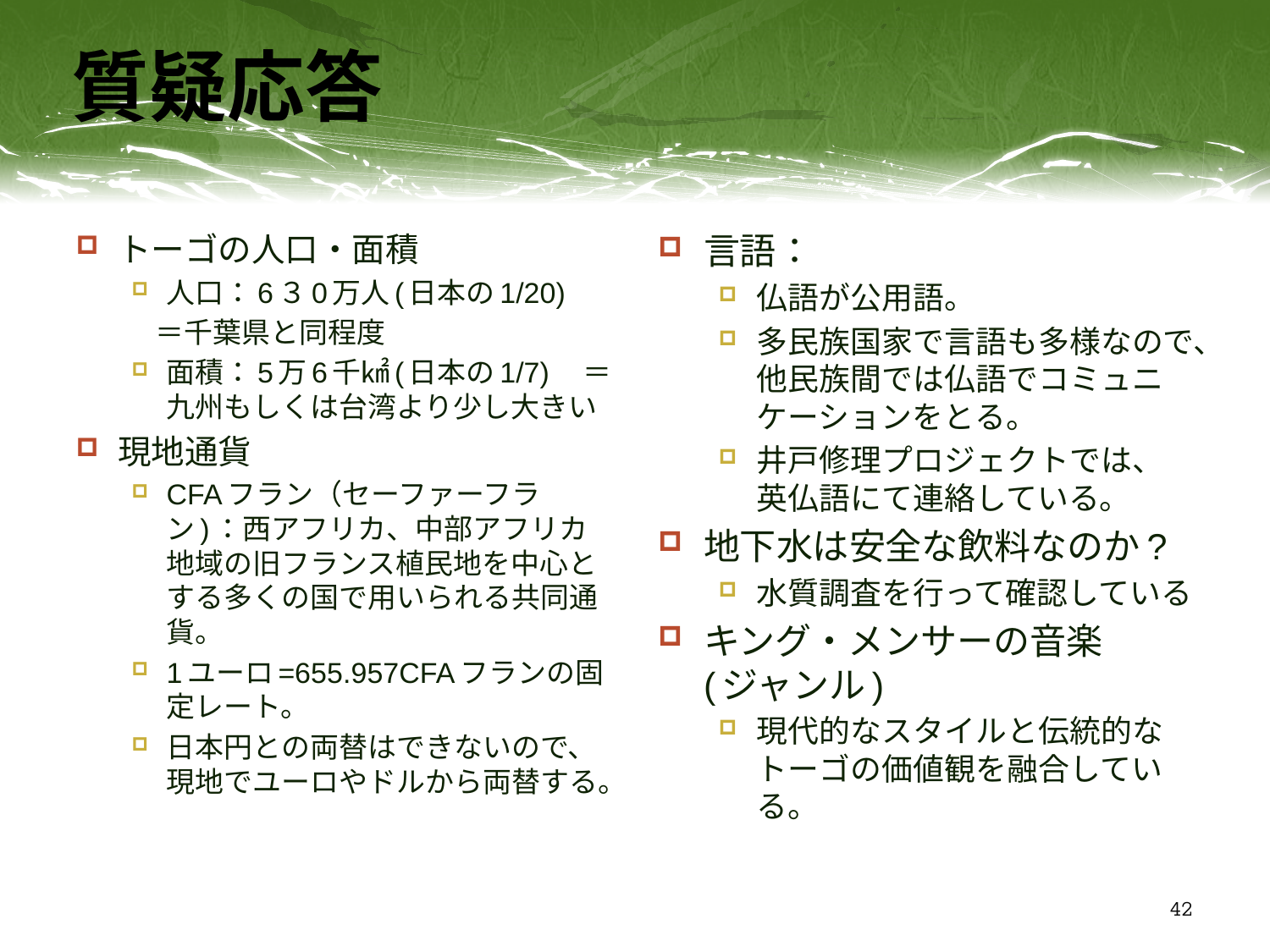

# 質疑応答
トーゴの人口・面積
人口：6３0万人(日本の1/20)
   ＝千葉県と同程度
面積：5万6千㎢(日本の1/7)　＝九州もしくは台湾より少し大きい
現地通貨
CFAフラン（セーファーフラン)：西アフリカ、中部アフリカ地域の旧フランス植民地を中心とする多くの国で用いられる共同通貨。
1ユーロ=655.957CFAフランの固定レート。
日本円との両替はできないので、現地でユーロやドルから両替する。

言語：
仏語が公用語。
多民族国家で言語も多様なので、他民族間では仏語でコミュニケーションをとる。
井戸修理プロジェクトでは、英仏語にて連絡している。
地下水は安全な飲料なのか?
水質調査を行って確認している
キング・メンサーの音楽(ジャンル)
現代的なスタイルと伝統的なトーゴの価値観を融合している。

42